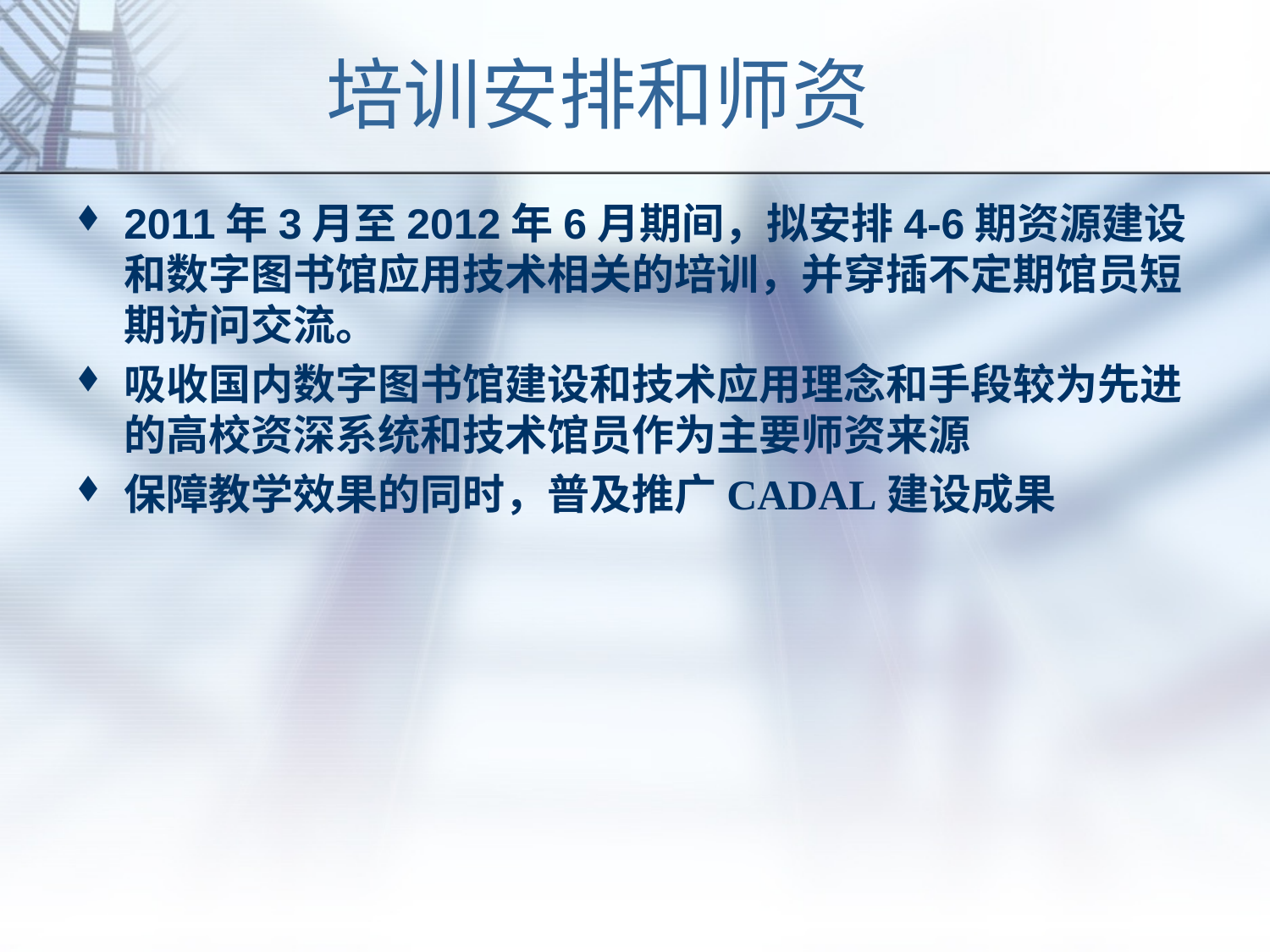

# 培训安排和师资
2011年3月至2012年6月期间，拟安排4-6期资源建设和数字图书馆应用技术相关的培训，并穿插不定期馆员短期访问交流。
吸收国内数字图书馆建设和技术应用理念和手段较为先进的高校资深系统和技术馆员作为主要师资来源
保障教学效果的同时，普及推广CADAL建设成果